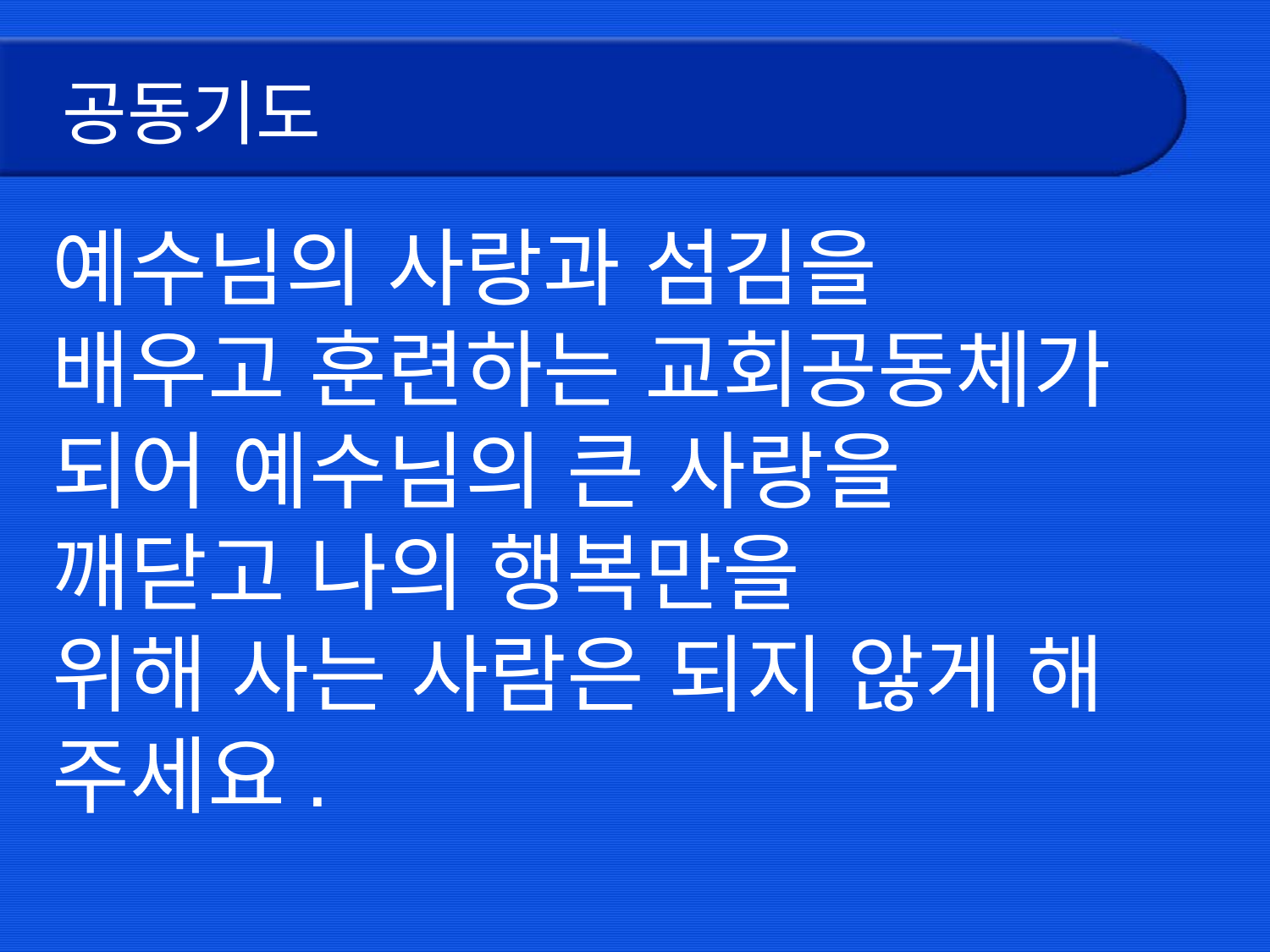

# 공동기도

예수님의 사랑과 섬김을
배우고 훈련하는 교회공동체가 되어 예수님의 큰 사랑을 깨닫고 나의 행복만을
위해 사는 사람은 되지 않게 해 주세요.